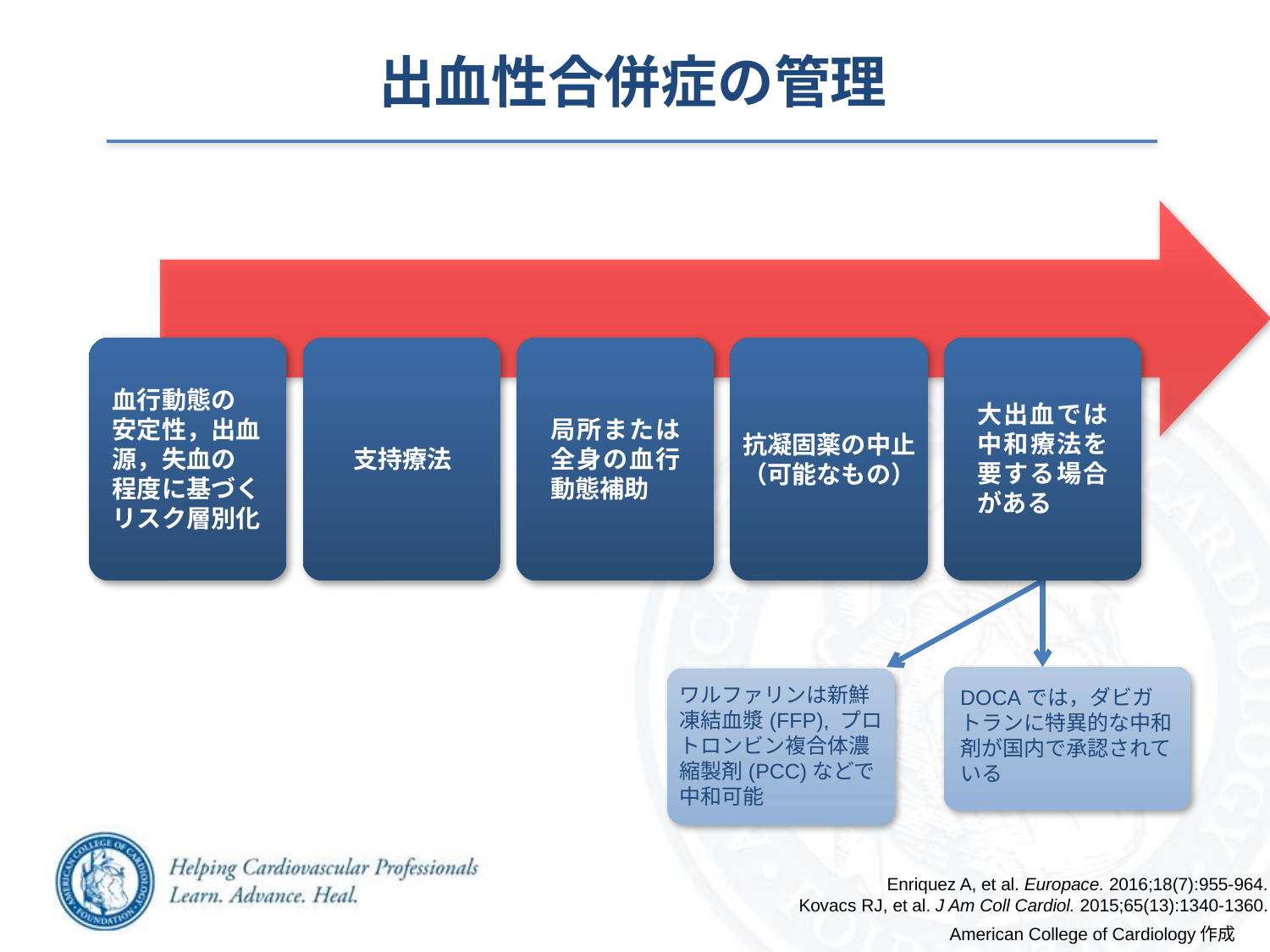

出血性合併症の管理

血行動態の 安定性，出血源，失血の
程度に基づくリスク層別化
大出血では中和療法を要する場合がある
局所または全身の血行動態補助
抗凝固薬の中止
（可能なもの）
支持療法

ワルファリンは新鮮凍結血漿(FFP), プロトロンビン複合体濃縮製剤(PCC)などで中和可能
DOCAでは，ダビガトランに特異的な中和剤が国内で承認されている
Enriquez A, et al. Europace. 2016;18(7):955-964.
Kovacs RJ, et al. J Am Coll Cardiol. 2015;65(13):1340-1360.
American College of Cardiology作成